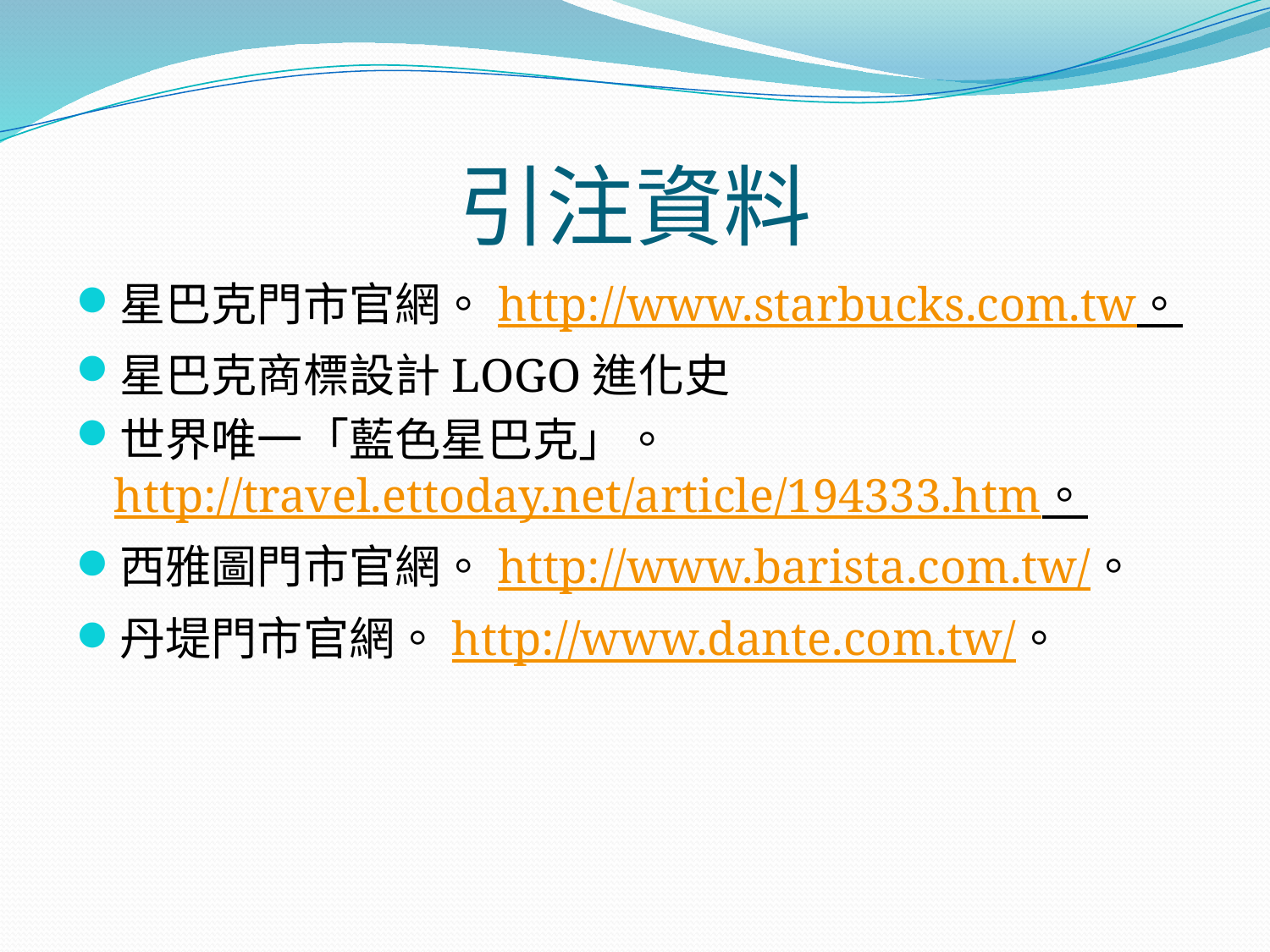

# 引注資料
星巴克門市官網。http://www.starbucks.com.tw。
星巴克商標設計LOGO進化史
世界唯一「藍色星巴克」。http://travel.ettoday.net/article/194333.htm。
西雅圖門市官網。http://www.barista.com.tw/。
丹堤門市官網。http://www.dante.com.tw/。